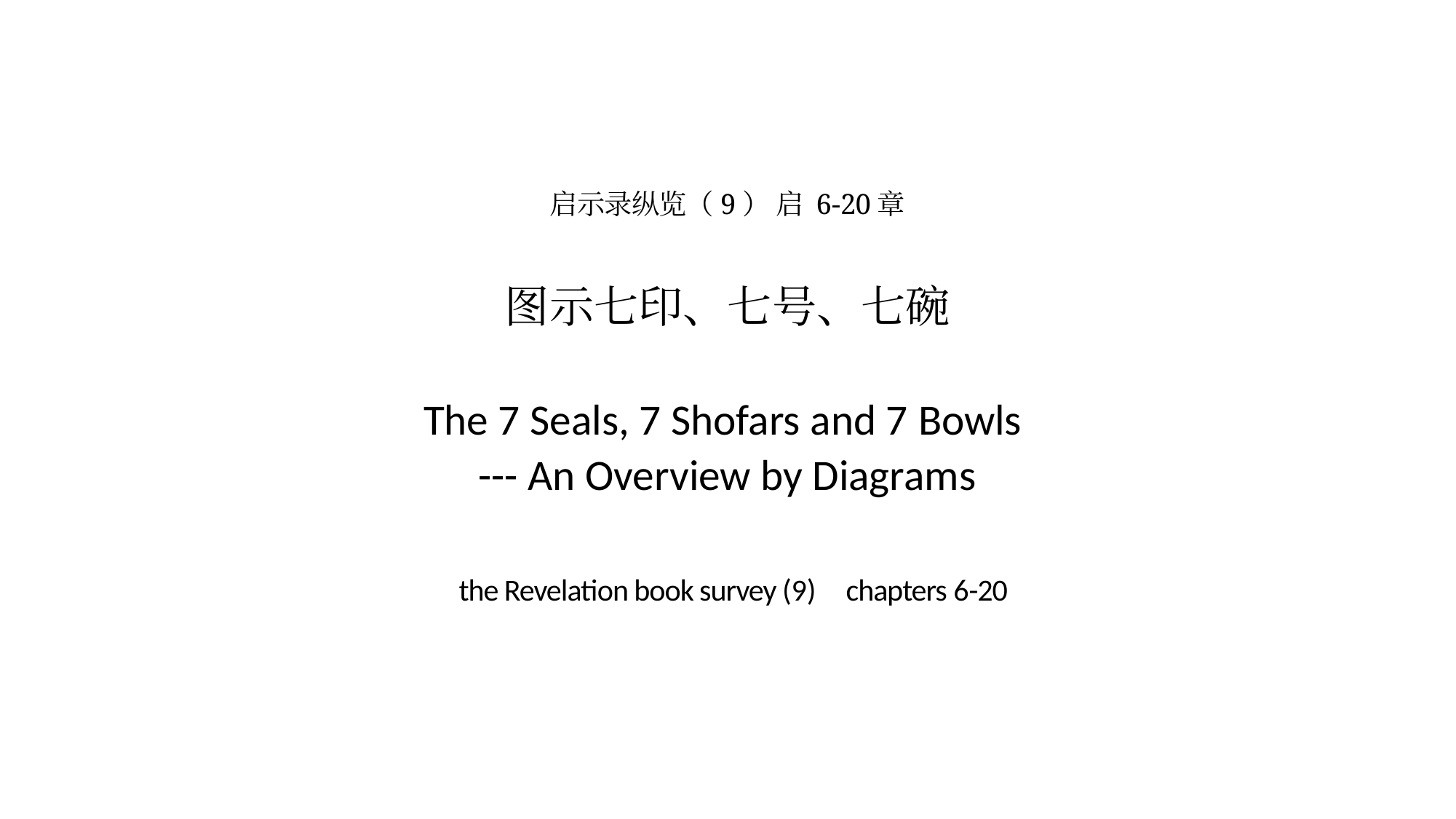

# 启示录纵览（9） 启 6-20章 图示七印、七号、七碗 The 7 Seals, 7 Shofars and 7 Bowls --- An Overview by Diagrams the Revelation book survey (9)     chapters 6-20